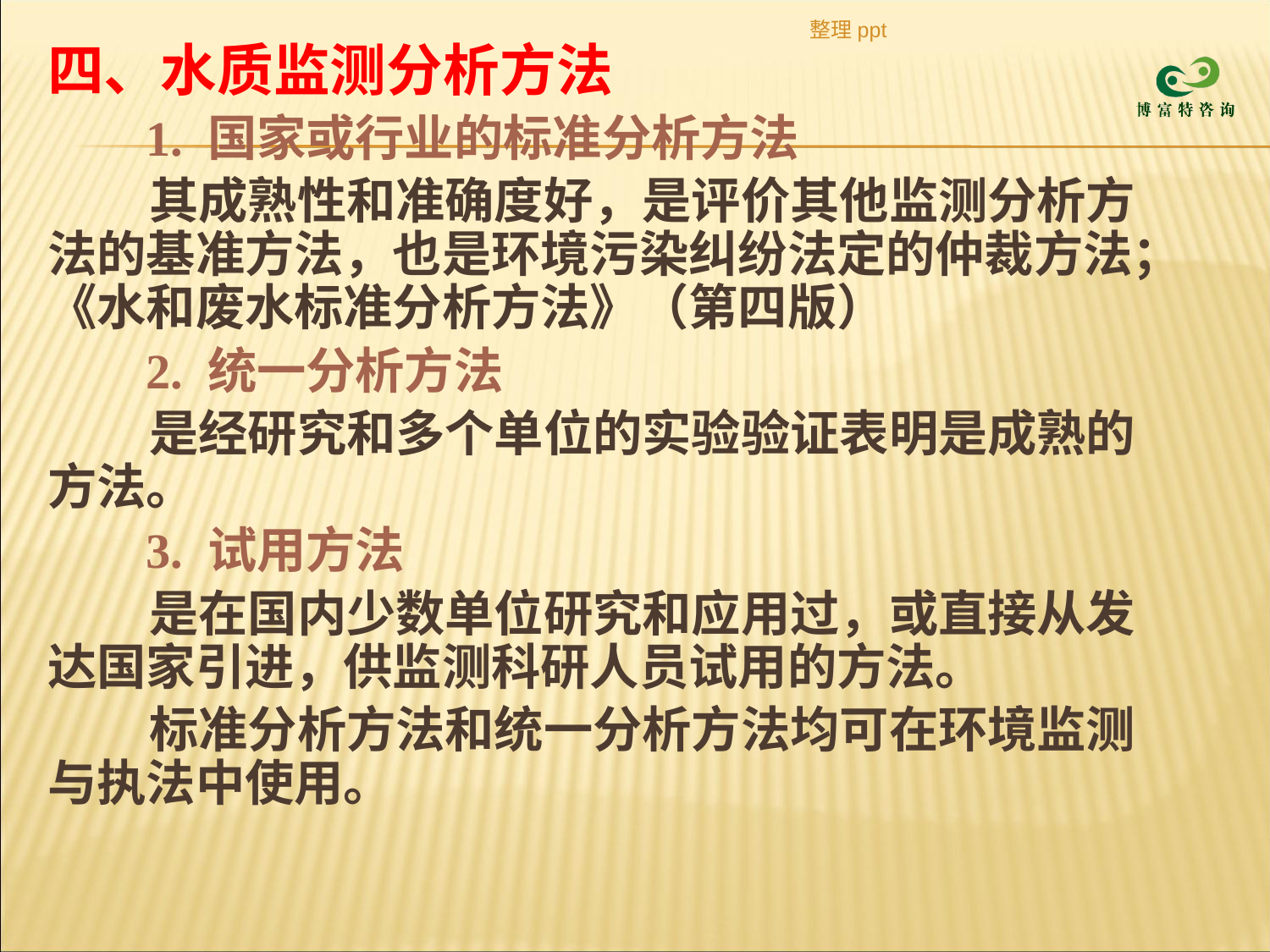

整理ppt
四、水质监测分析方法
1. 国家或行业的标准分析方法
        其成熟性和准确度好，是评价其他监测分析方法的基准方法，也是环境污染纠纷法定的仲裁方法；《水和废水标准分析方法》（第四版）
2. 统一分析方法
        是经研究和多个单位的实验验证表明是成熟的方法。
3. 试用方法
        是在国内少数单位研究和应用过，或直接从发达国家引进，供监测科研人员试用的方法。
        标准分析方法和统一分析方法均可在环境监测与执法中使用。
10